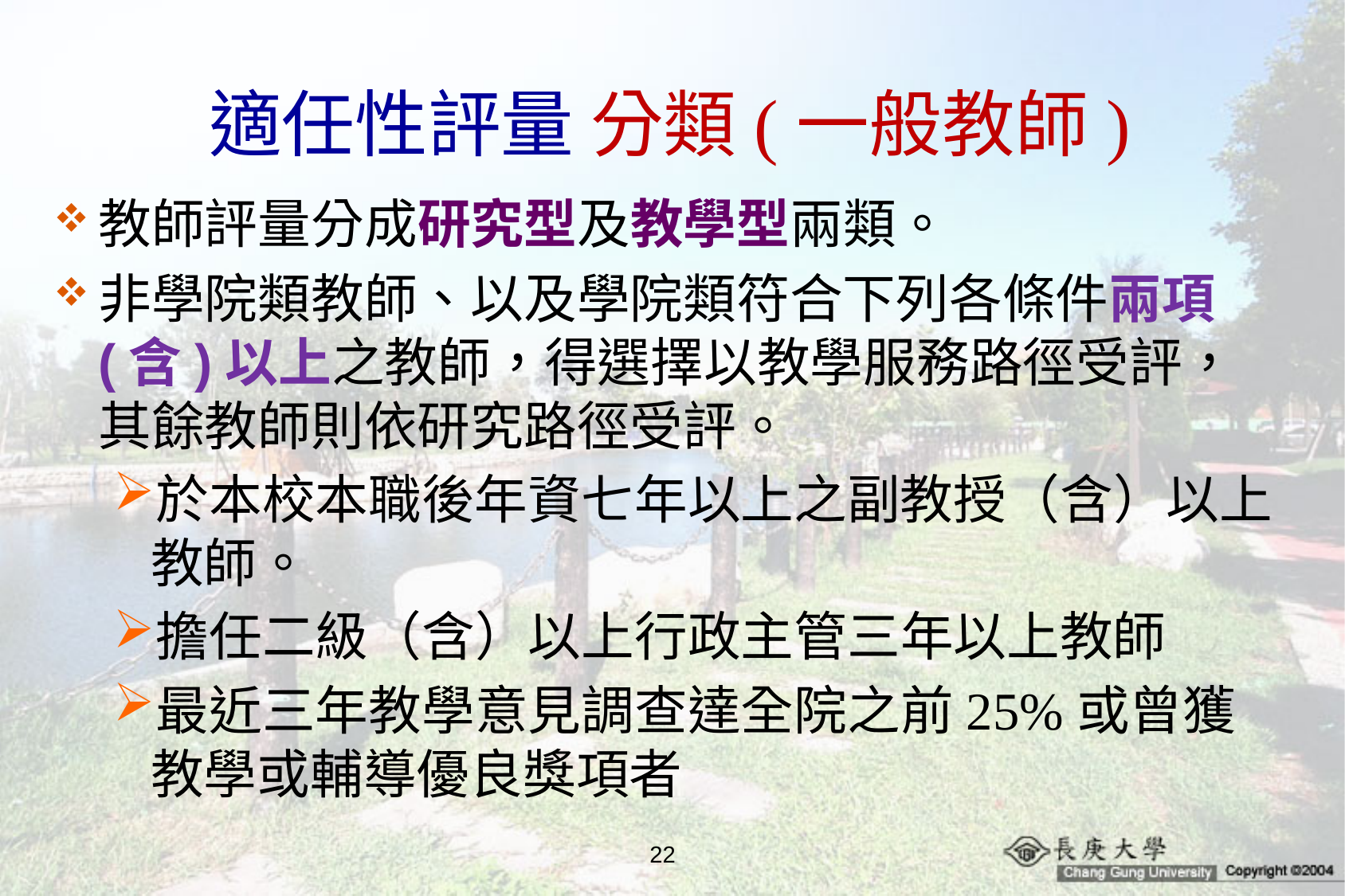

# 適任性評量 分類(一般教師)
教師評量分成研究型及教學型兩類。
非學院類教師、以及學院類符合下列各條件兩項(含)以上之教師，得選擇以教學服務路徑受評，其餘教師則依研究路徑受評。
於本校本職後年資七年以上之副教授（含）以上教師。
擔任二級（含）以上行政主管三年以上教師
最近三年教學意見調查達全院之前25%或曾獲教學或輔導優良獎項者

22